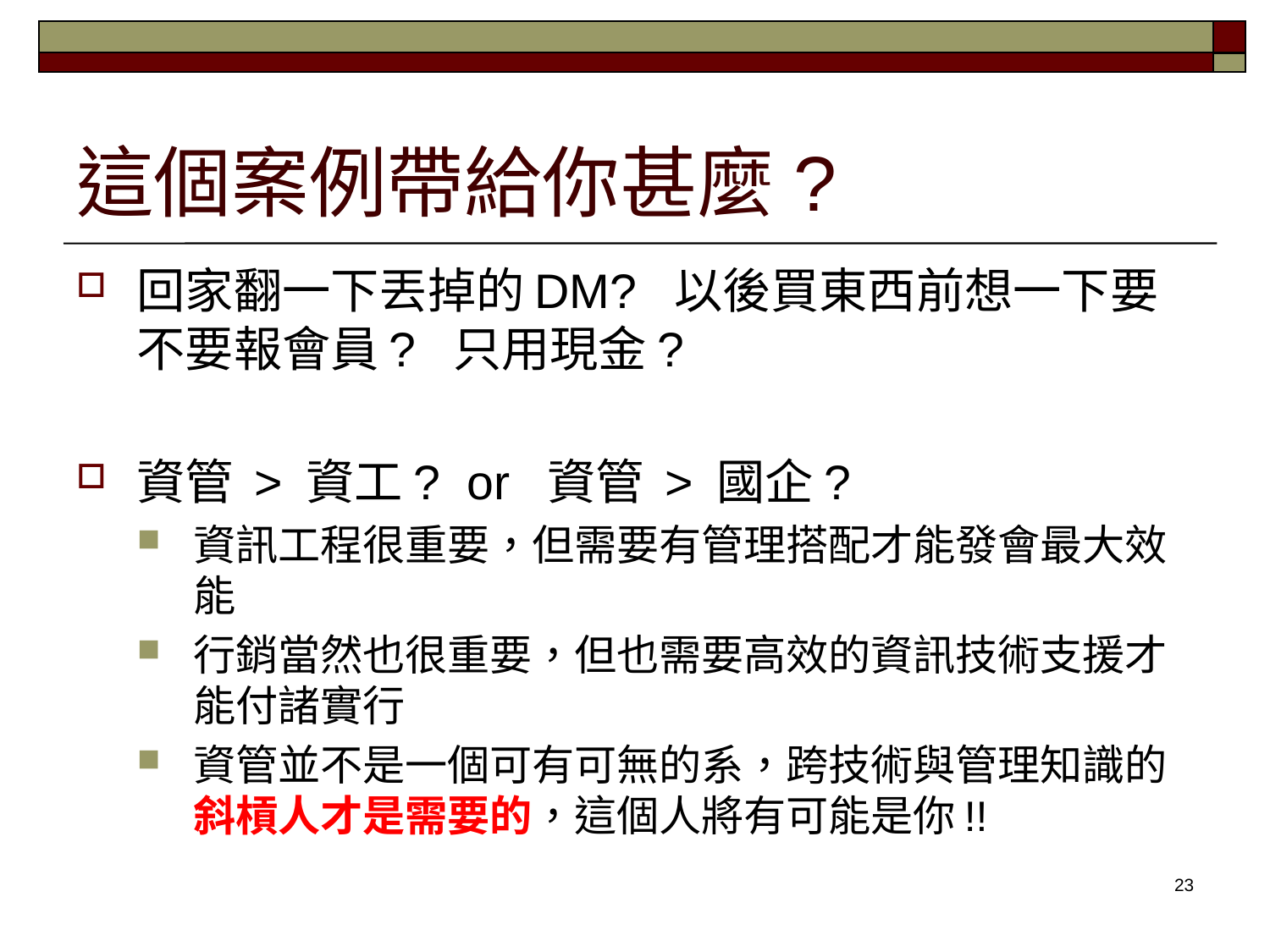

# 這個案例帶給你甚麼?
回家翻一下丟掉的DM?  以後買東西前想一下要不要報會員?  只用現金?

資管 > 資工?  or  資管 > 國企?
資訊工程很重要，但需要有管理搭配才能發會最大效能
行銷當然也很重要，但也需要高效的資訊技術支援才能付諸實行
資管並不是一個可有可無的系，跨技術與管理知識的斜槓人才是需要的，這個人將有可能是你!!
23